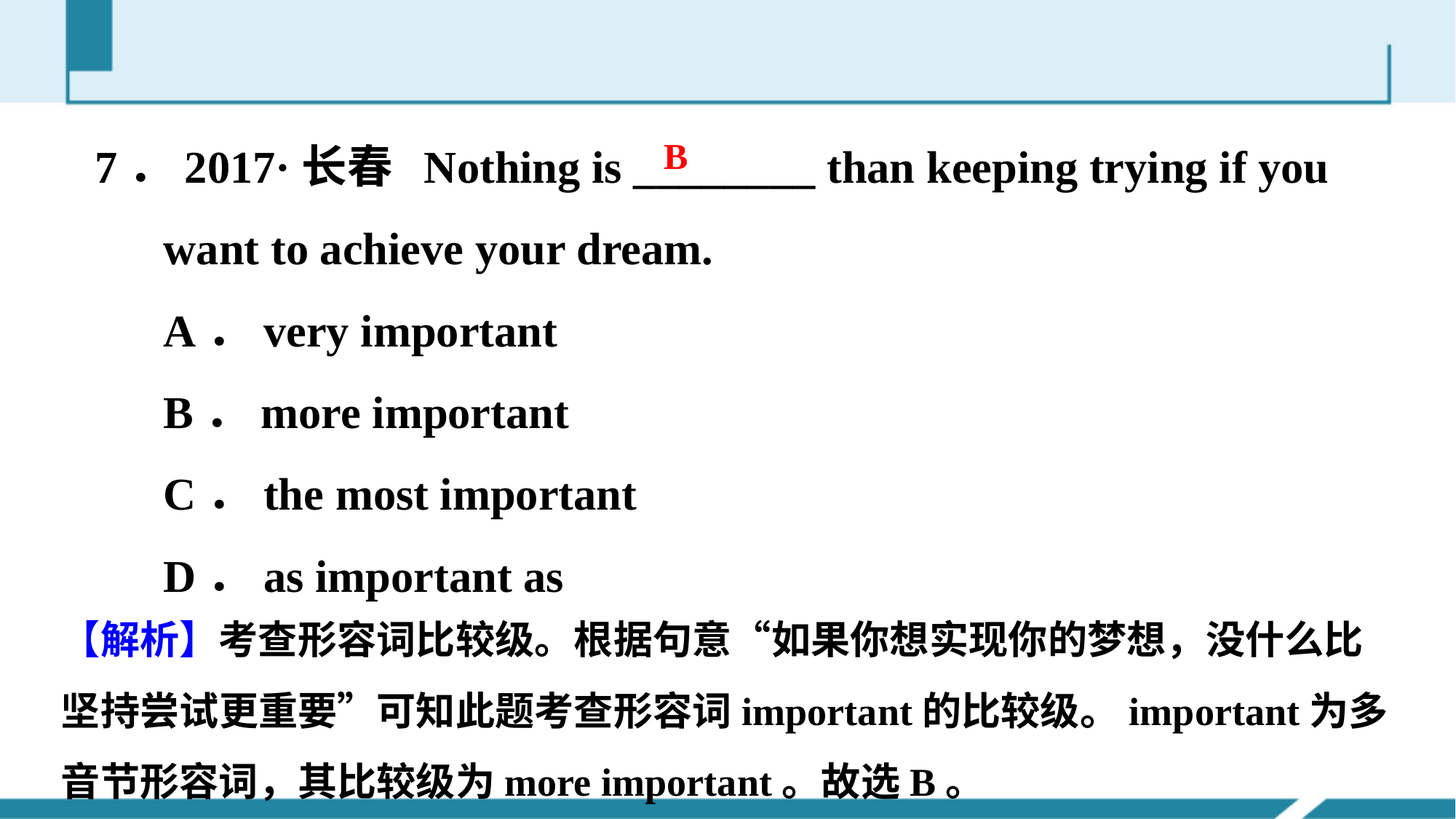

7．2017·长春  Nothing is ________ than keeping trying if you
      want to achieve your dream.
      A．very important
      B．more important
      C．the most important
      D．as important as
B
【解析】考查形容词比较级。根据句意“如果你想实现你的梦想，没什么比坚持尝试更重要”可知此题考查形容词important的比较级。important为多音节形容词，其比较级为more important。故选B。